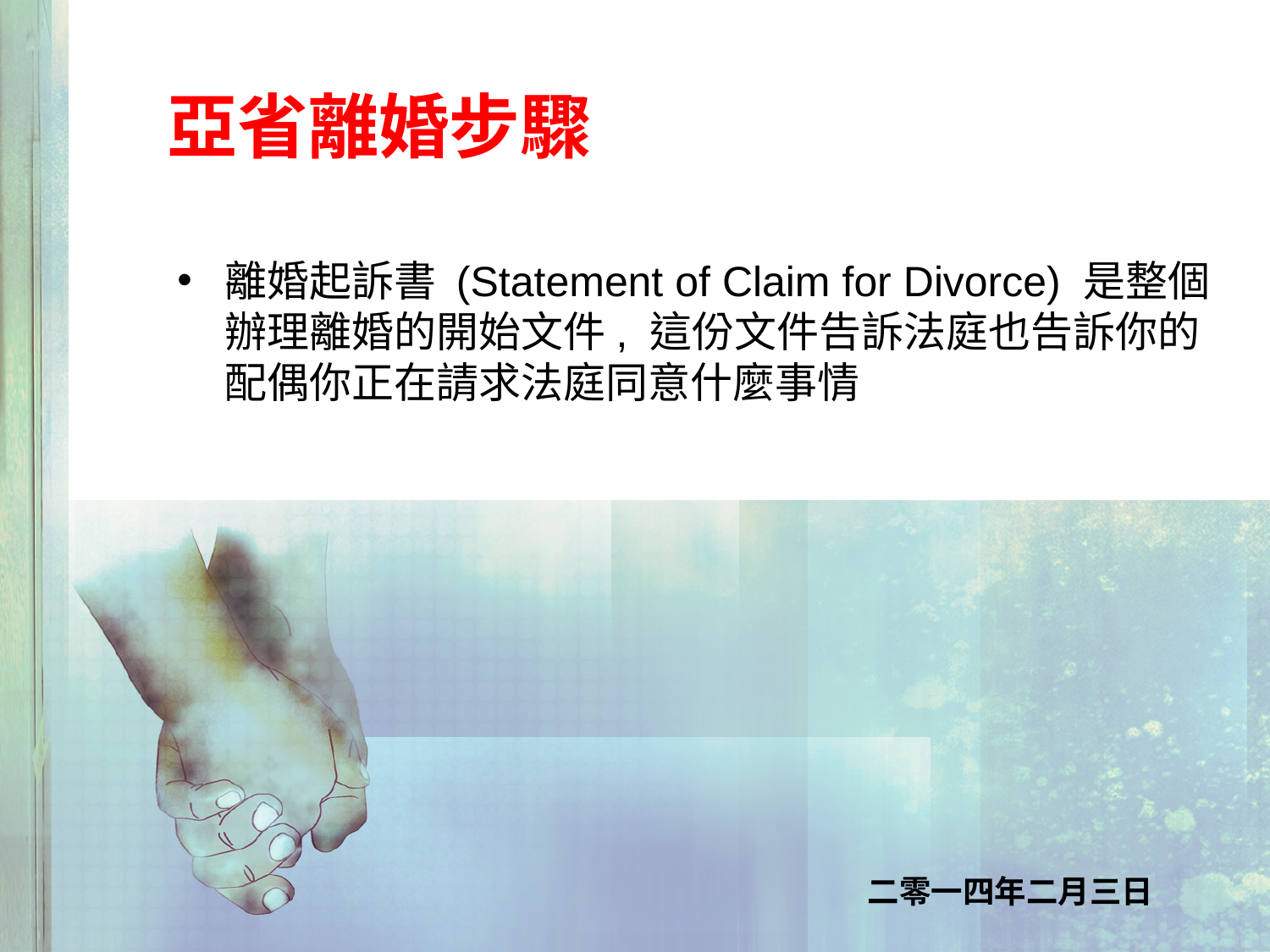

# 亞省離婚步驟

離婚起訴書 (Statement of Claim for Divorce) 是整個辦理離婚的開始文件, 這份文件告訴法庭也告訴你的配偶你正在請求法庭同意什麼事情
二零一四年二月三日